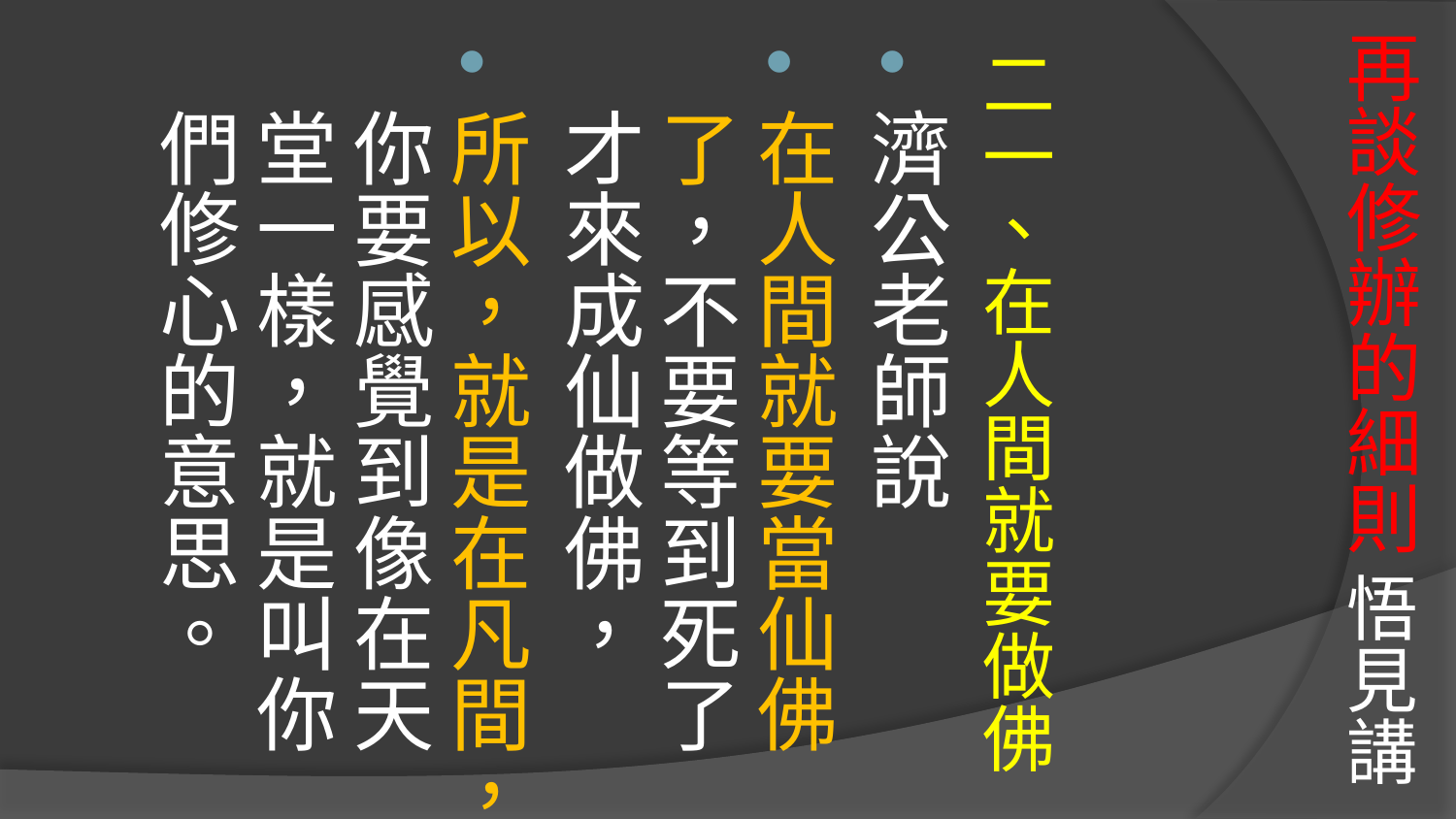

# 再談修辦的細則 悟見講
二一、在人間就要做佛
濟公老師說
在人間就要當仙佛了，不要等到死了才來成仙做佛，
所以，就是在凡間，你要感覺到像在天堂一樣，就是叫你們修心的意思。